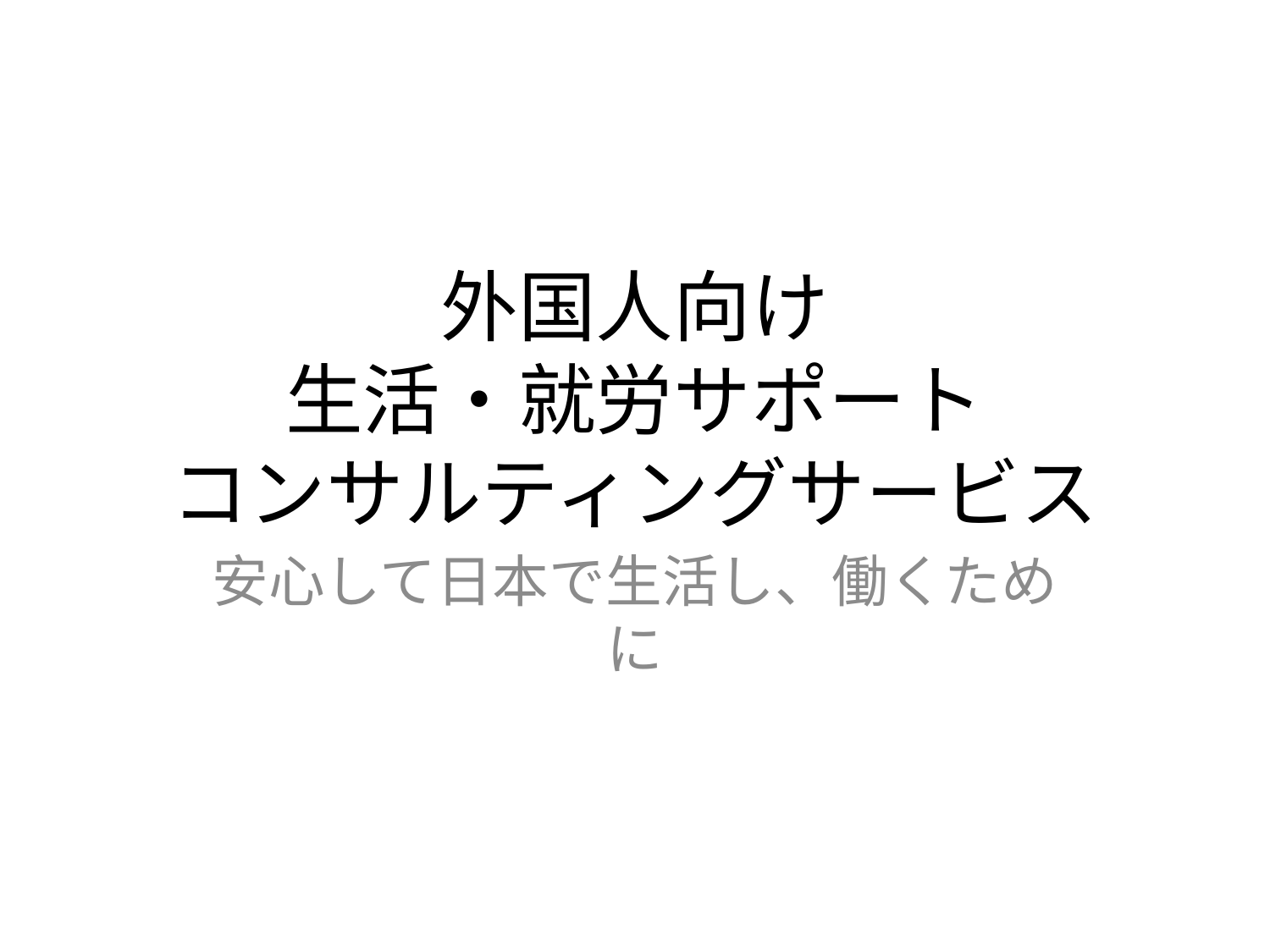

# 外国人向け
生活・就労サポート
コンサルティングサービス
安心して日本で生活し、働くために